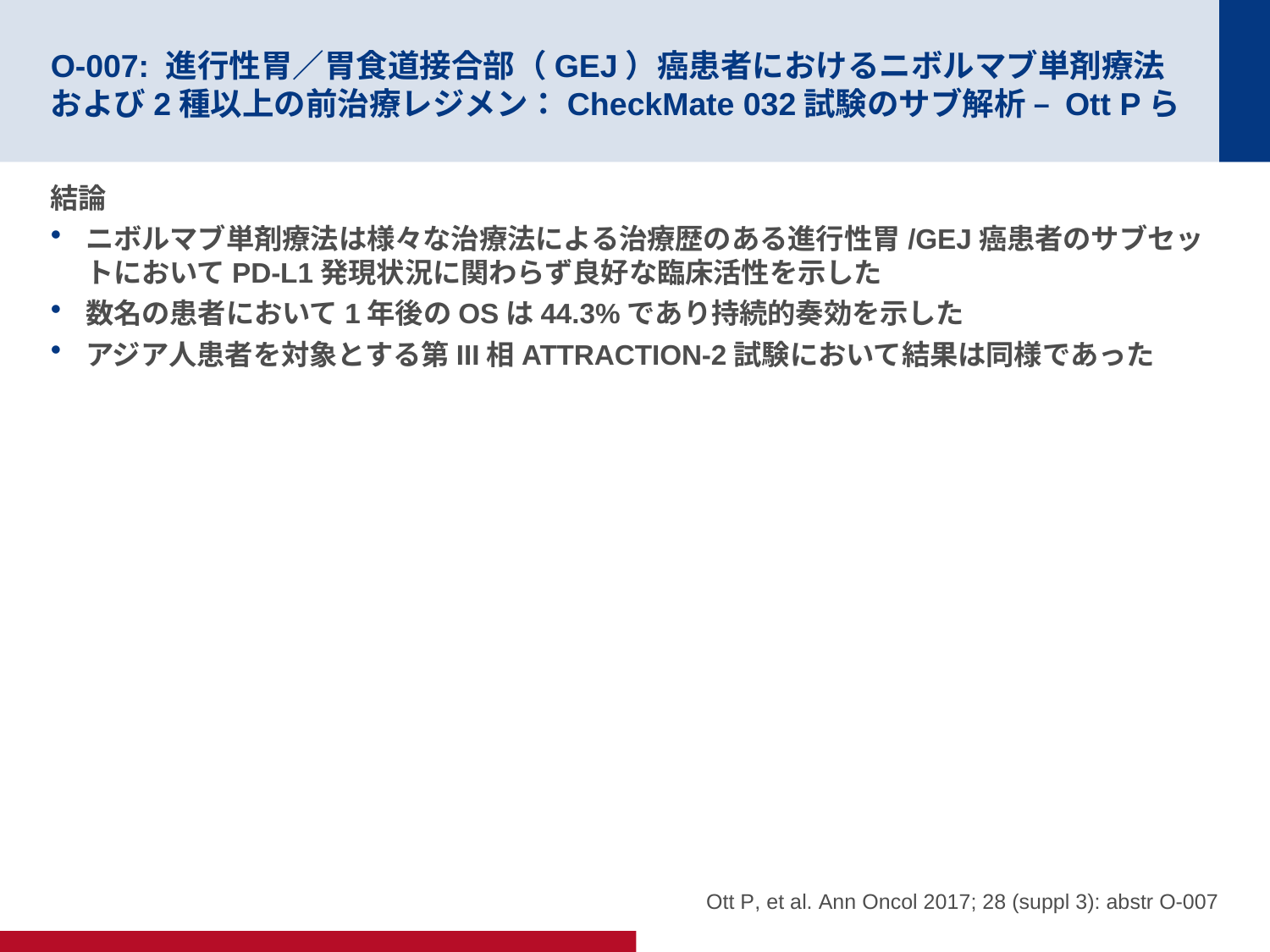

# O-007: 進行性胃／胃食道接合部（GEJ）癌患者におけるニボルマブ単剤療法および2種以上の前治療レジメン：CheckMate 032試験のサブ解析 – Ott Pら
結論
ニボルマブ単剤療法は様々な治療法による治療歴のある進行性胃/GEJ癌患者のサブセットにおいてPD-L1発現状況に関わらず良好な臨床活性を示した
数名の患者において1年後のOSは44.3%であり持続的奏効を示した
アジア人患者を対象とする第III相ATTRACTION-2試験において結果は同様であった

Ott P, et al. Ann Oncol 2017; 28 (suppl 3): abstr O-007